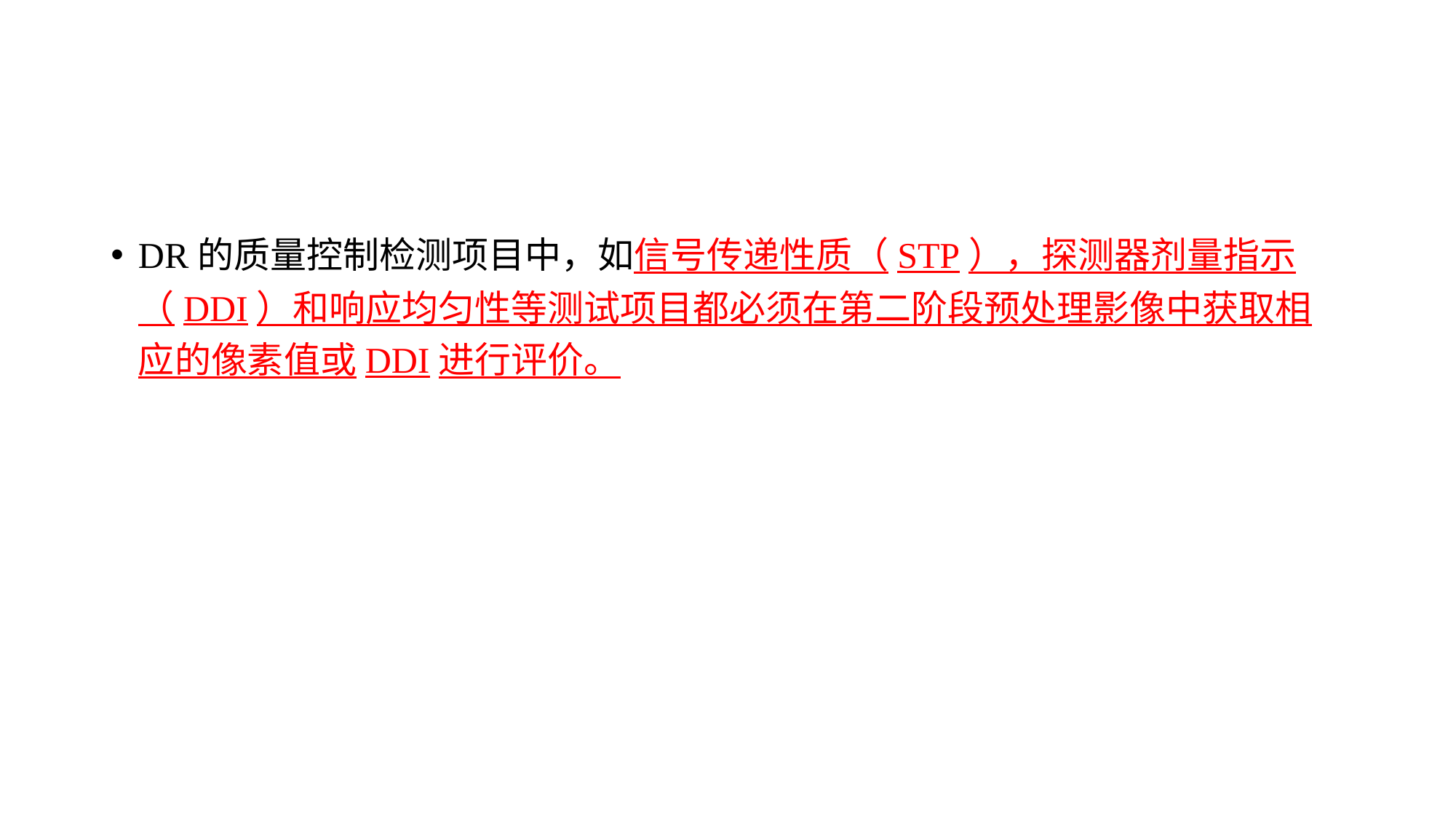

#
DR的质量控制检测项目中，如信号传递性质（STP），探测器剂量指示（DDI）和响应均匀性等测试项目都必须在第二阶段预处理影像中获取相应的像素值或DDI进行评价。